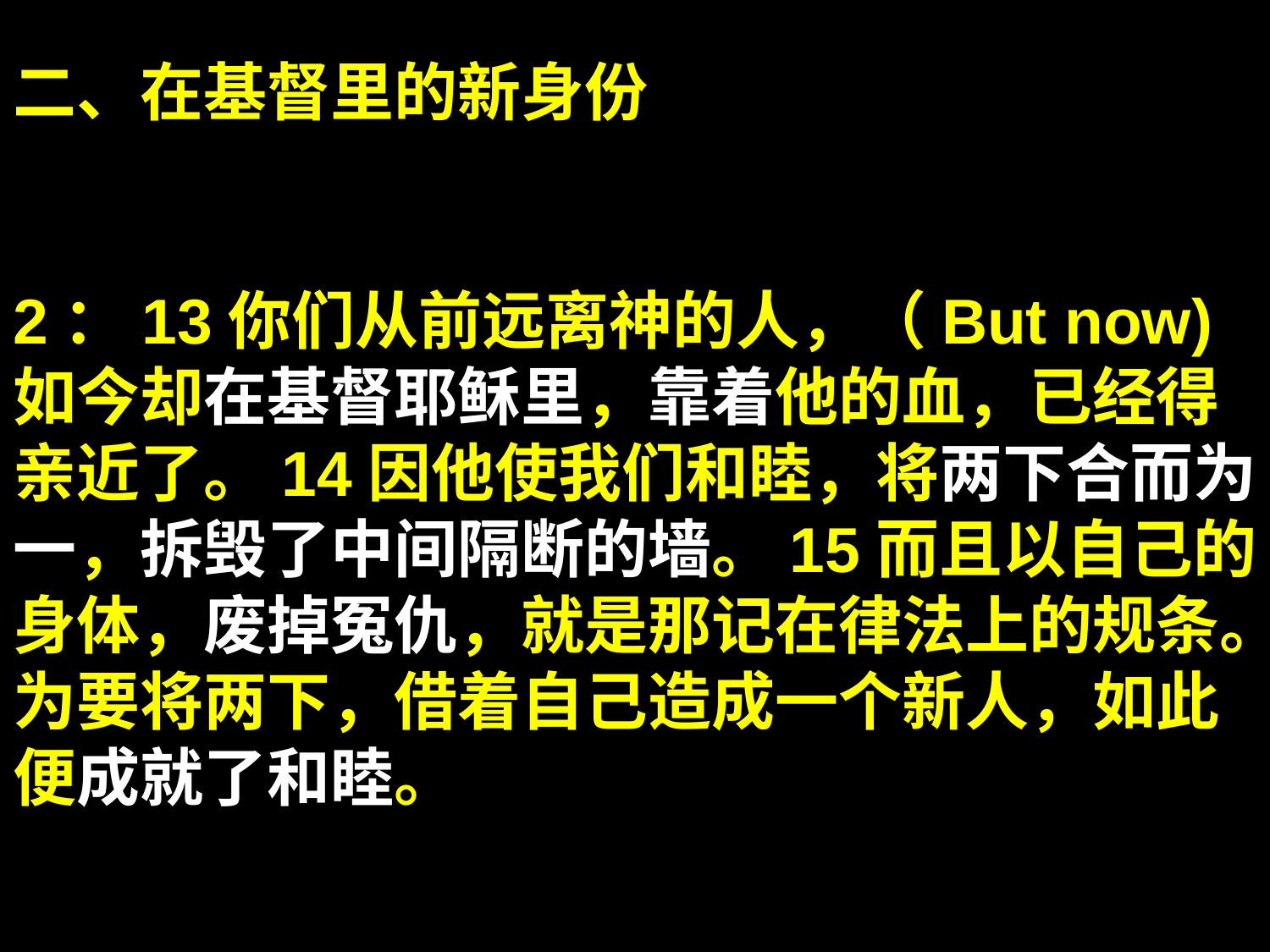

二、在基督里的新身份
2：13你们从前远离神的人，（But now) 如今却在基督耶稣里，靠着他的血，已经得亲近了。14因他使我们和睦，将两下合而为一，拆毁了中间隔断的墙。15而且以自己的身体，废掉冤仇，就是那记在律法上的规条。为要将两下，借着自己造成一个新人，如此便成就了和睦。